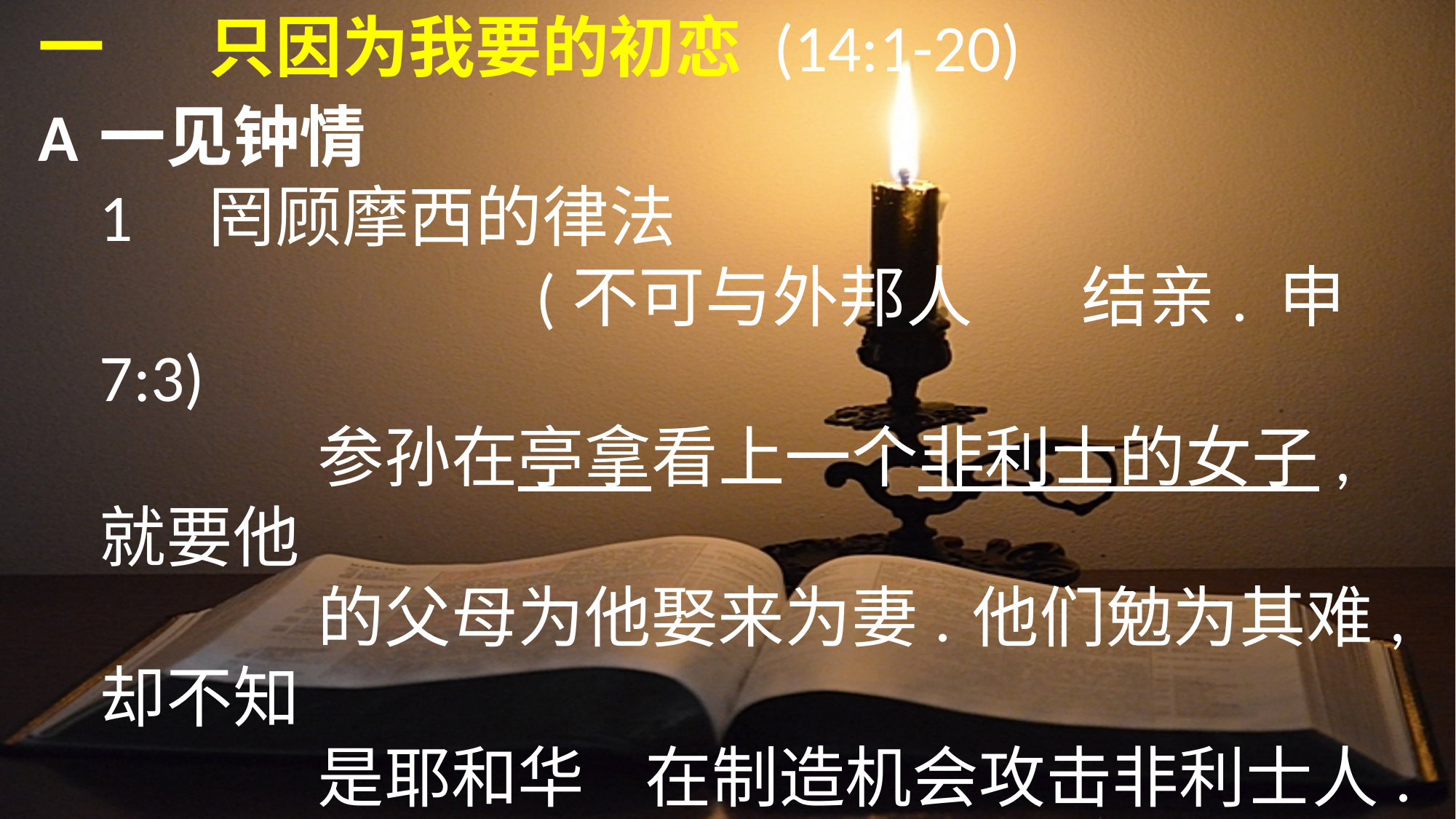

一	只因为我要的初恋 (14:1-20)
A	一见钟情
	1	罔顾摩西的律法
					(不可与外邦人	结亲. 申7:3)
			参孙在亭拿看上一个非利士的女子, 就要他
			的父母为他娶来为妻. 	他们勉为其难, 却不知
			是耶和华	在制造机会攻击非利士人.